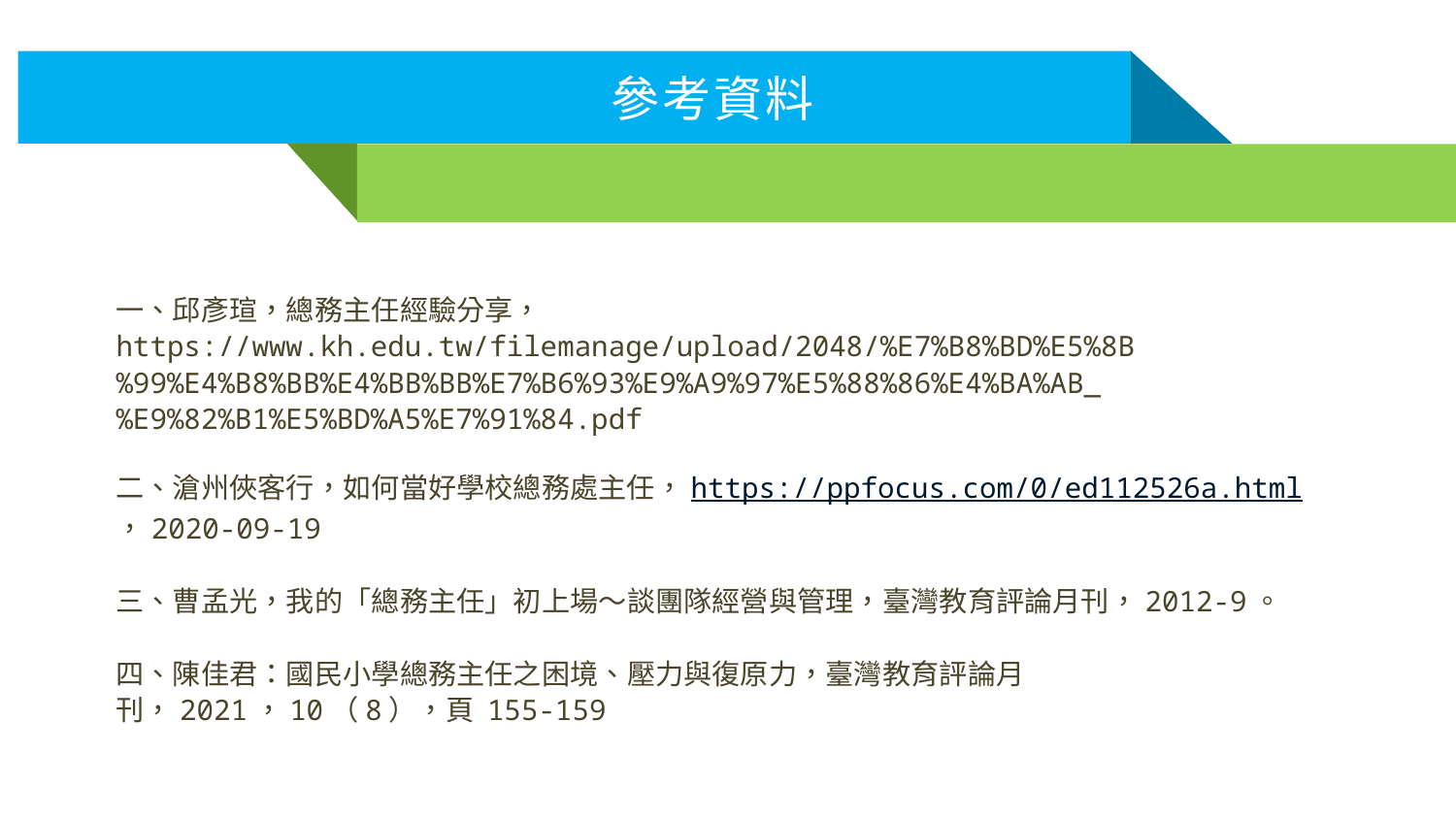

參考資料

一、邱彥瑄，總務主任經驗分享，
https://www.kh.edu.tw/filemanage/upload/2048/%E7%B8%BD%E5%8B%99%E4%B8%BB%E4%BB%BB%E7%B6%93%E9%A9%97%E5%88%86%E4%BA%AB_%E9%82%B1%E5%BD%A5%E7%91%84.pdf

二、滄州俠客行，如何當好學校總務處主任，https://ppfocus.com/0/ed112526a.html，2020-09-19

三、曹孟光，我的「總務主任」初上場～談團隊經營與管理，臺灣教育評論月刊，2012-9。

四、陳佳君：國民小學總務主任之困境、壓力與復原力，臺灣教育評論月刊，2021，10（8），頁 155-159